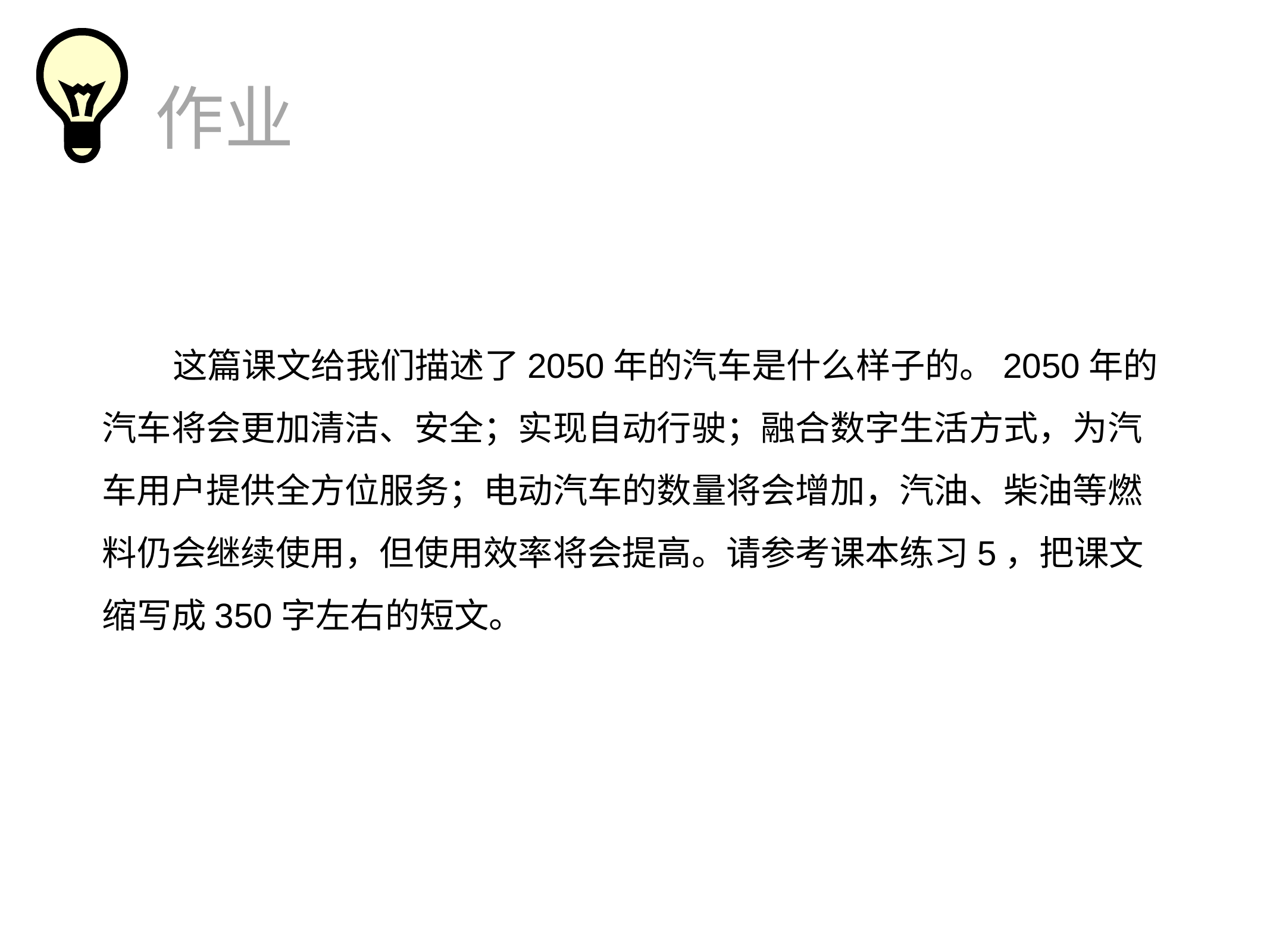

作业
        这篇课文给我们描述了2050年的汽车是什么样子的。2050年的汽车将会更加清洁、安全；实现自动行驶；融合数字生活方式，为汽车用户提供全方位服务；电动汽车的数量将会增加，汽油、柴油等燃料仍会继续使用，但使用效率将会提高。请参考课本练习5，把课文缩写成350字左右的短文。